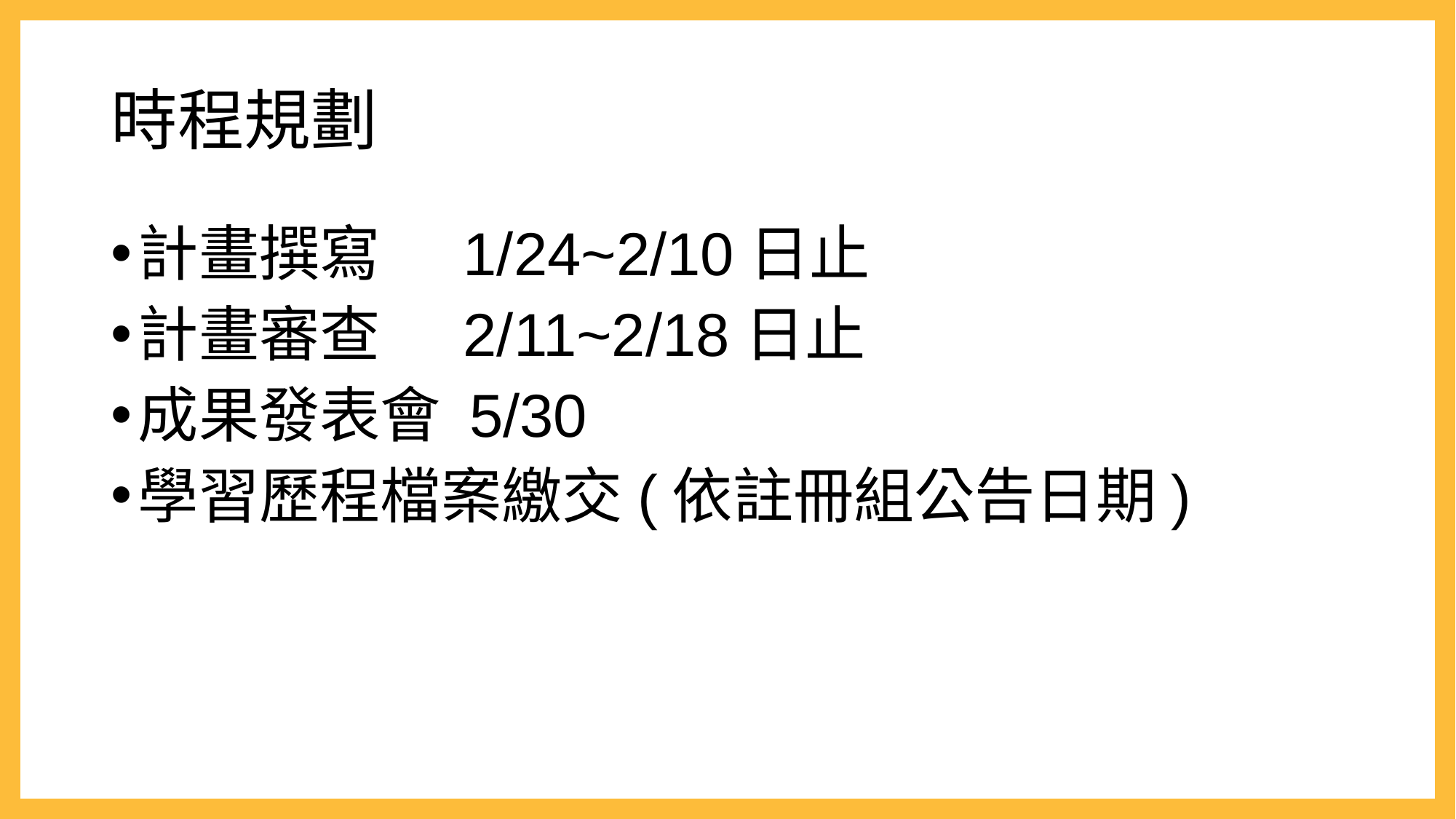

# 時程規劃
計畫撰寫     1/24~2/10日止
計畫審查     2/11~2/18日止
成果發表會 5/30
學習歷程檔案繳交(依註冊組公告日期)